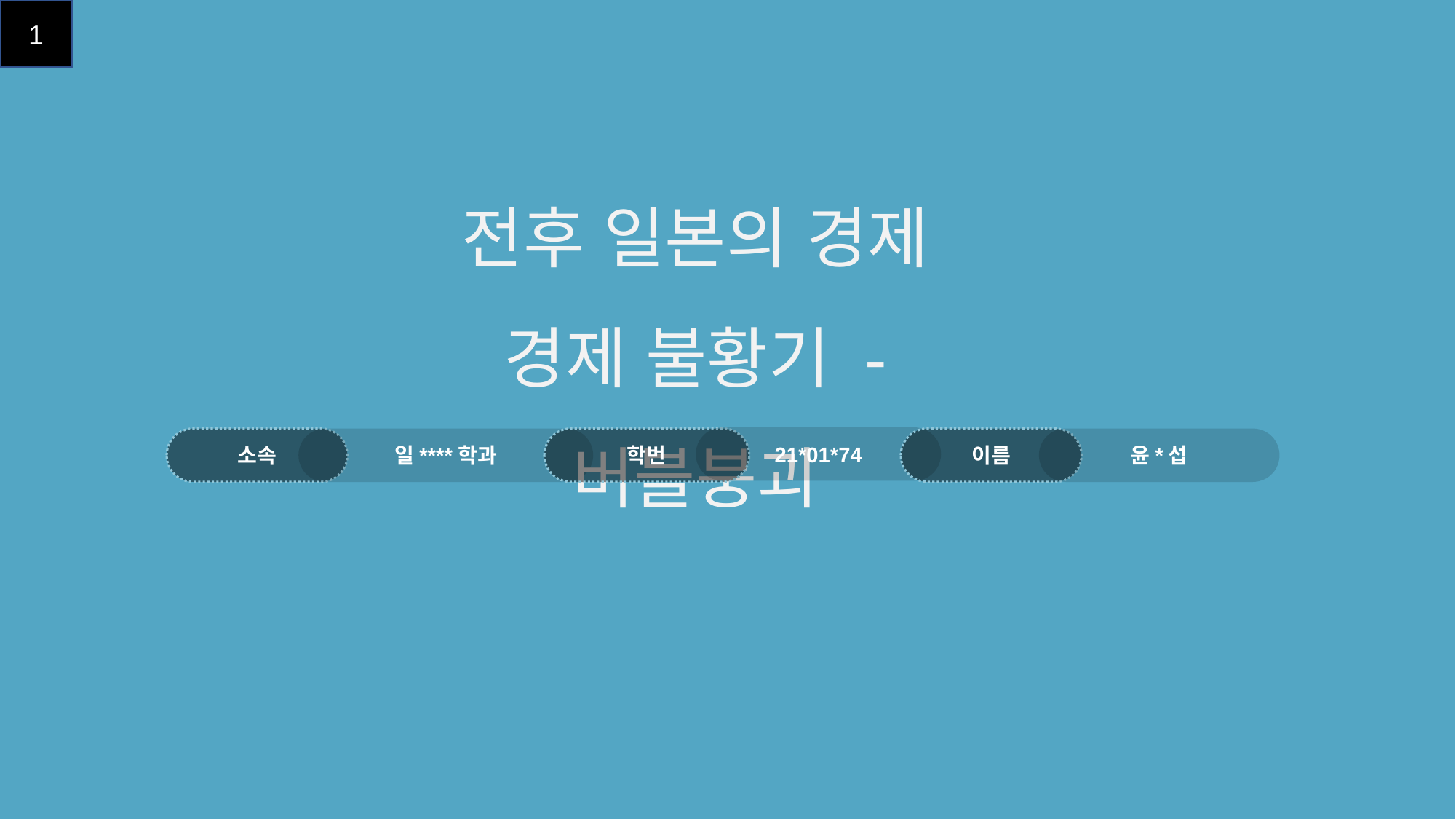

1
전후 일본의 경제
경제 불황기 - 버블붕괴
21*01*74
소속
일****학과
학번
이름
윤*섭